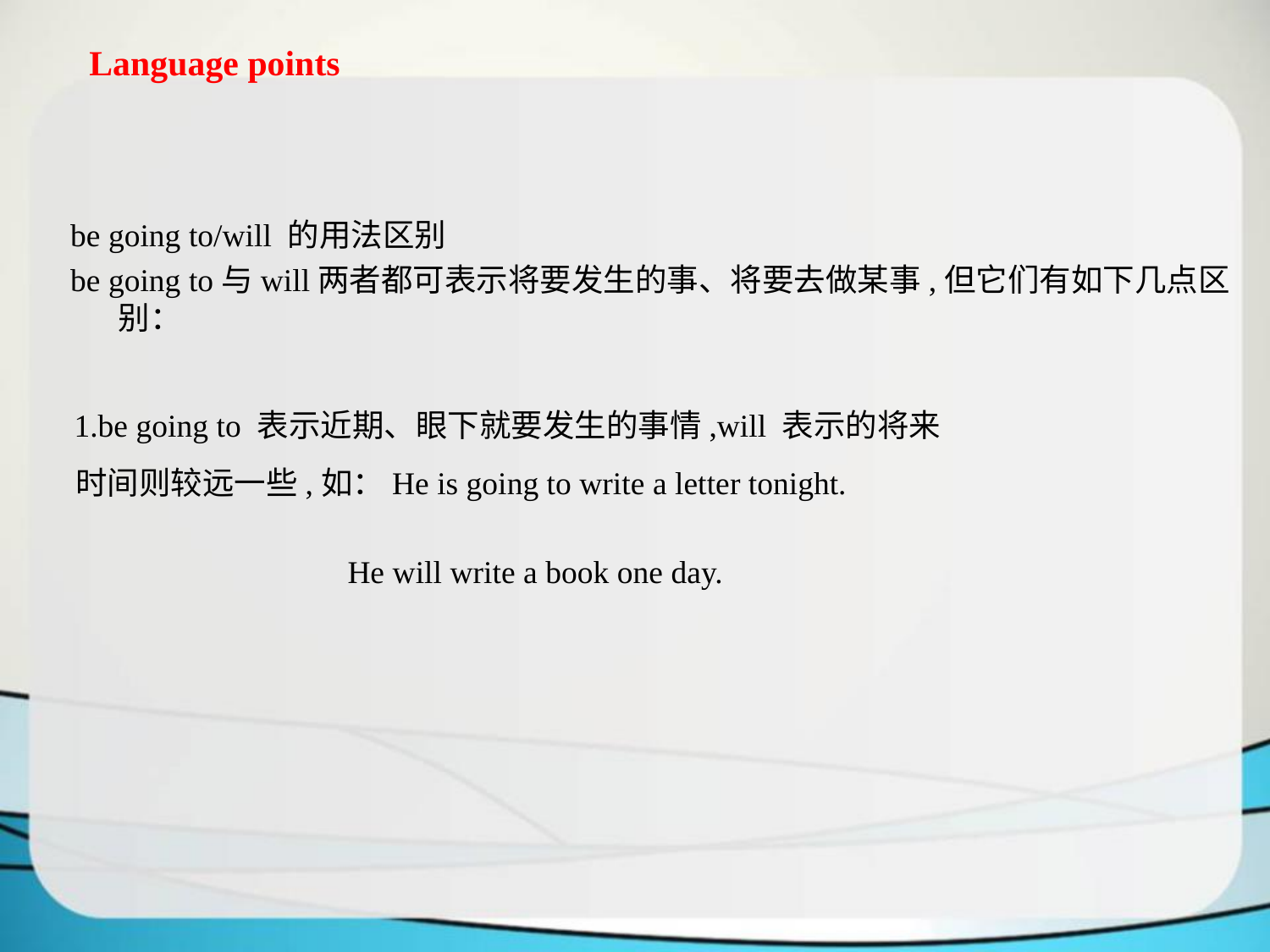

Language points
be going to/will 的用法区别
be going to与will两者都可表示将要发生的事、将要去做某事,但它们有如下几点区别：
      1.be going to 表示近期、眼下就要发生的事情,will 表示的将来时间则较远一些,如：He is going to write a letter tonight.
                                        He will write a book one day.